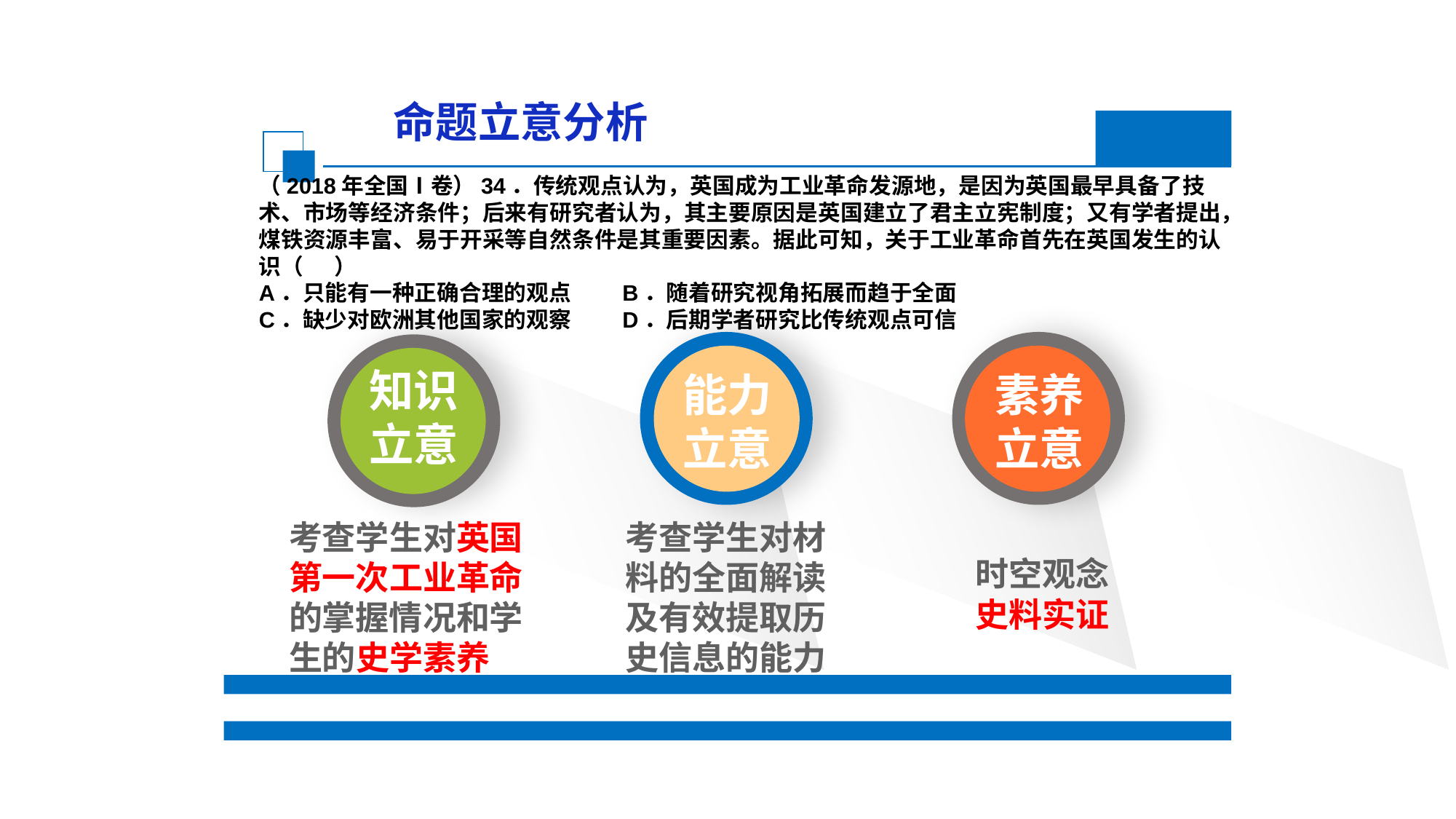

命题立意分析

（2018年全国Ⅰ卷）34．传统观点认为，英国成为工业革命发源地，是因为英国最早具备了技术、市场等经济条件；后来有研究者认为，其主要原因是英国建立了君主立宪制度；又有学者提出，煤铁资源丰富、易于开采等自然条件是其重要因素。据此可知，关于工业革命首先在英国发生的认识（      ）
A．只能有一种正确合理的观点         B．随着研究视角拓展而趋于全面
C．缺少对欧洲其他国家的观察         D．后期学者研究比传统观点可信

知识
立意
能力
立意
素养
立意
考查学生对英国第一次工业革命的掌握情况和学生的史学素养
考查学生对材料的全面解读及有效提取历史信息的能力
时空观念
史料实证